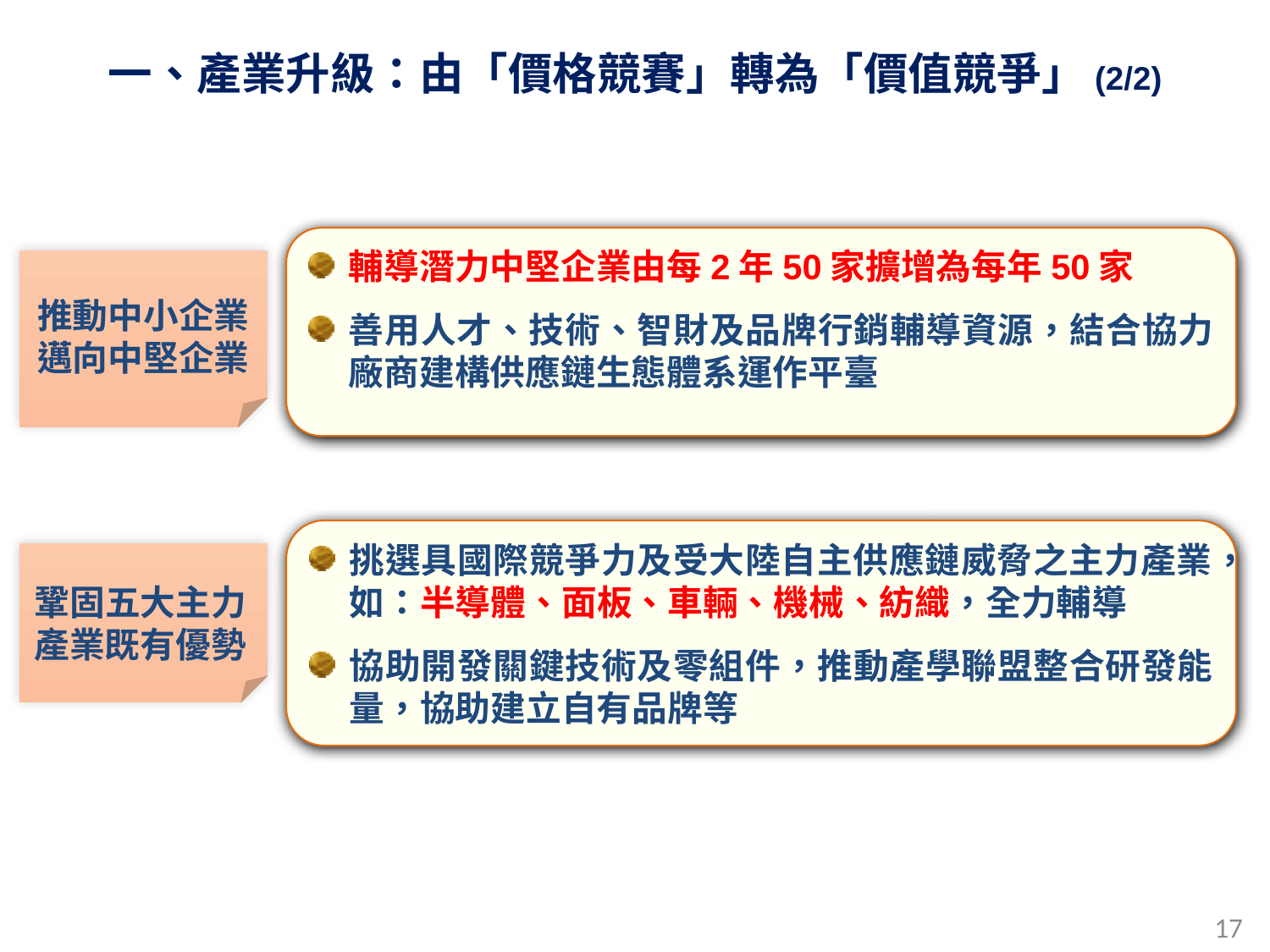

一、產業升級：由「價格競賽」轉為「價值競爭」(2/2)
輔導潛力中堅企業由每2年50家擴增為每年50家
善用人才、技術、智財及品牌行銷輔導資源，結合協力廠商建構供應鏈生態體系運作平臺

推動中小企業邁向中堅企業
挑選具國際競爭力及受大陸自主供應鏈威脅之主力產業，如：半導體、面板、車輛、機械、紡織，全力輔導
協助開發關鍵技術及零組件，推動產學聯盟整合研發能量，協助建立自有品牌等

鞏固五大主力產業既有優勢
17